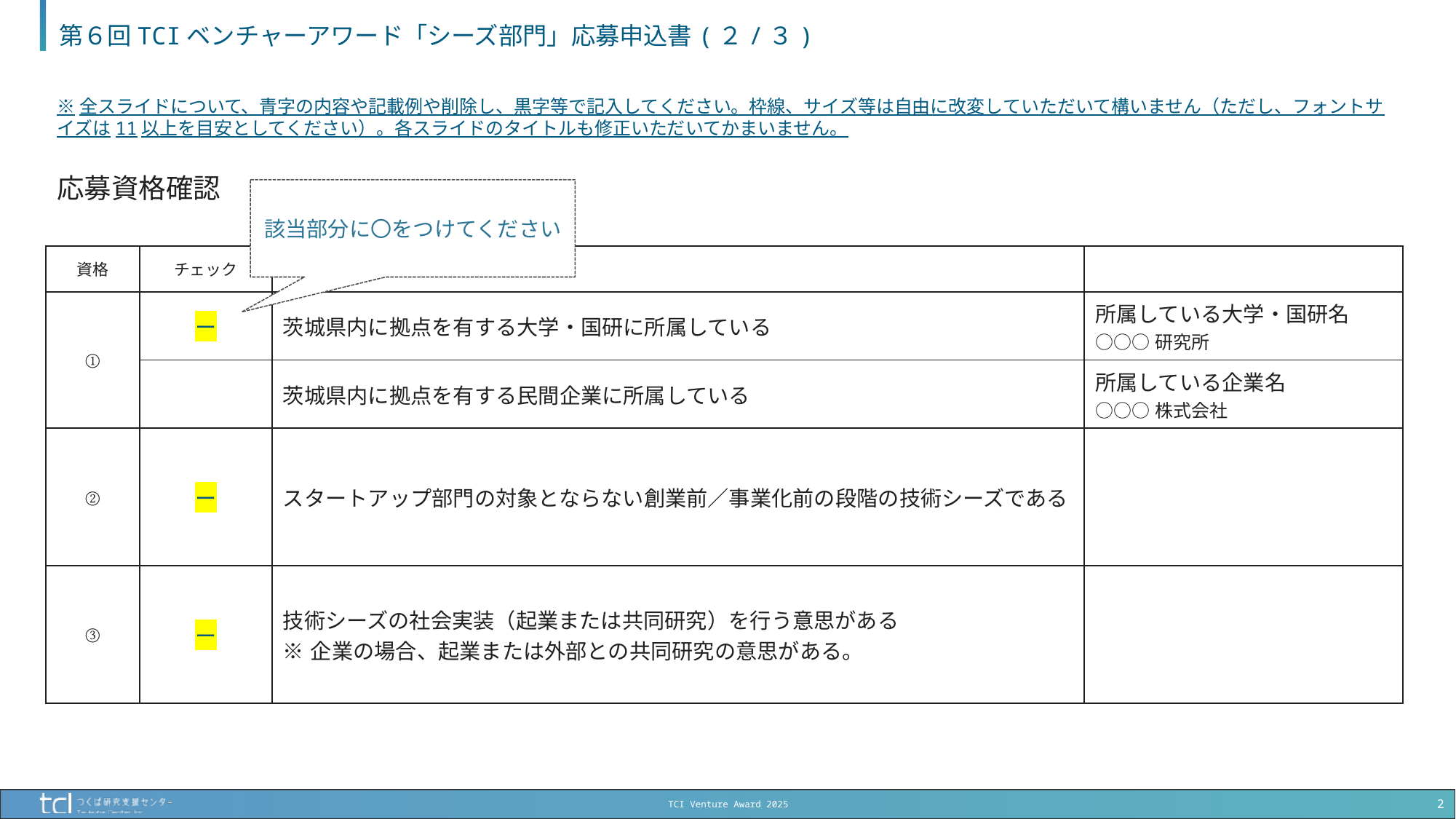

# 第６回TCIベンチャーアワード「シーズ部門」応募申込書(２/３)
※全スライドについて、青字の内容や記載例や削除し、黒字等で記入してください。枠線、サイズ等は自由に改変していただいて構いません（ただし、フォントサイズは11以上を目安としてください）。各スライドのタイトルも修正いただいてかまいません。

応募資格確認
該当部分に〇をつけてください
| 資格 | チェック |  |  |
| --- | --- | --- | --- |
| ① | ー | 茨城県内に拠点を有する大学・国研に所属している | 所属している大学・国研名 ○○○研究所 |
|  |  | 茨城県内に拠点を有する民間企業に所属している | 所属している企業名 ○○○株式会社 |
| ② | ー | スタートアップ部門の対象とならない創業前／事業化前の段階の技術シーズである |  |
| ③ | ー | 技術シーズの社会実装（起業または共同研究）を行う意思がある ※企業の場合、起業または外部との共同研究の意思がある。 |  |
2